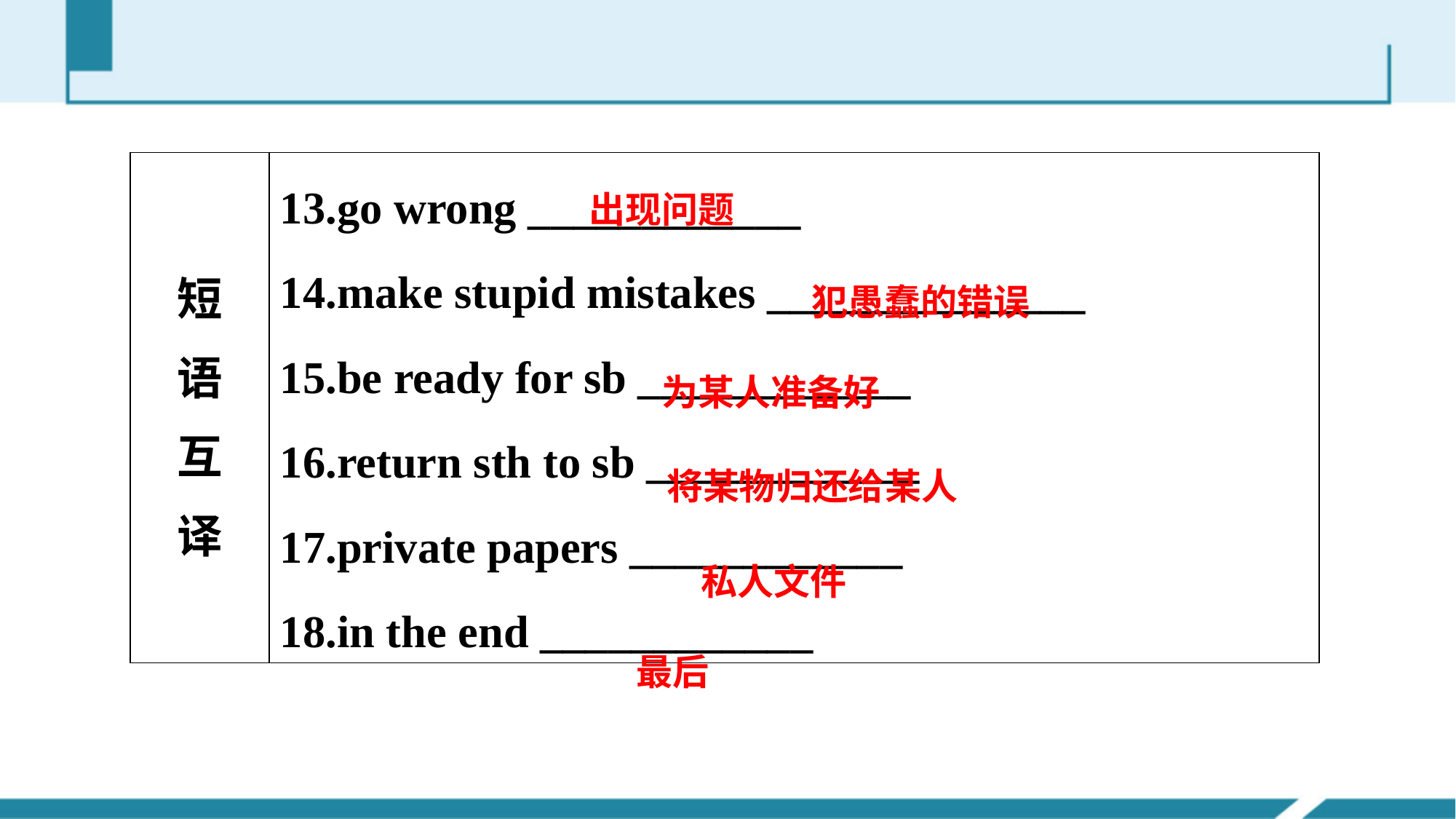

| 短 语 互 译 | 13.go wrong \_\_\_\_\_\_\_\_\_\_\_\_ 14.make stupid mistakes \_\_\_\_\_\_\_\_\_\_\_\_\_\_ 15.be ready for sb \_\_\_\_\_\_\_\_\_\_\_\_ 16.return sth to sb \_\_\_\_\_\_\_\_\_\_\_\_ 17.private papers \_\_\_\_\_\_\_\_\_\_\_\_ 18.in the end \_\_\_\_\_\_\_\_\_\_\_\_ |
| --- | --- |
出现问题
犯愚蠢的错误

为某人准备好
将某物归还给某人
私人文件
最后